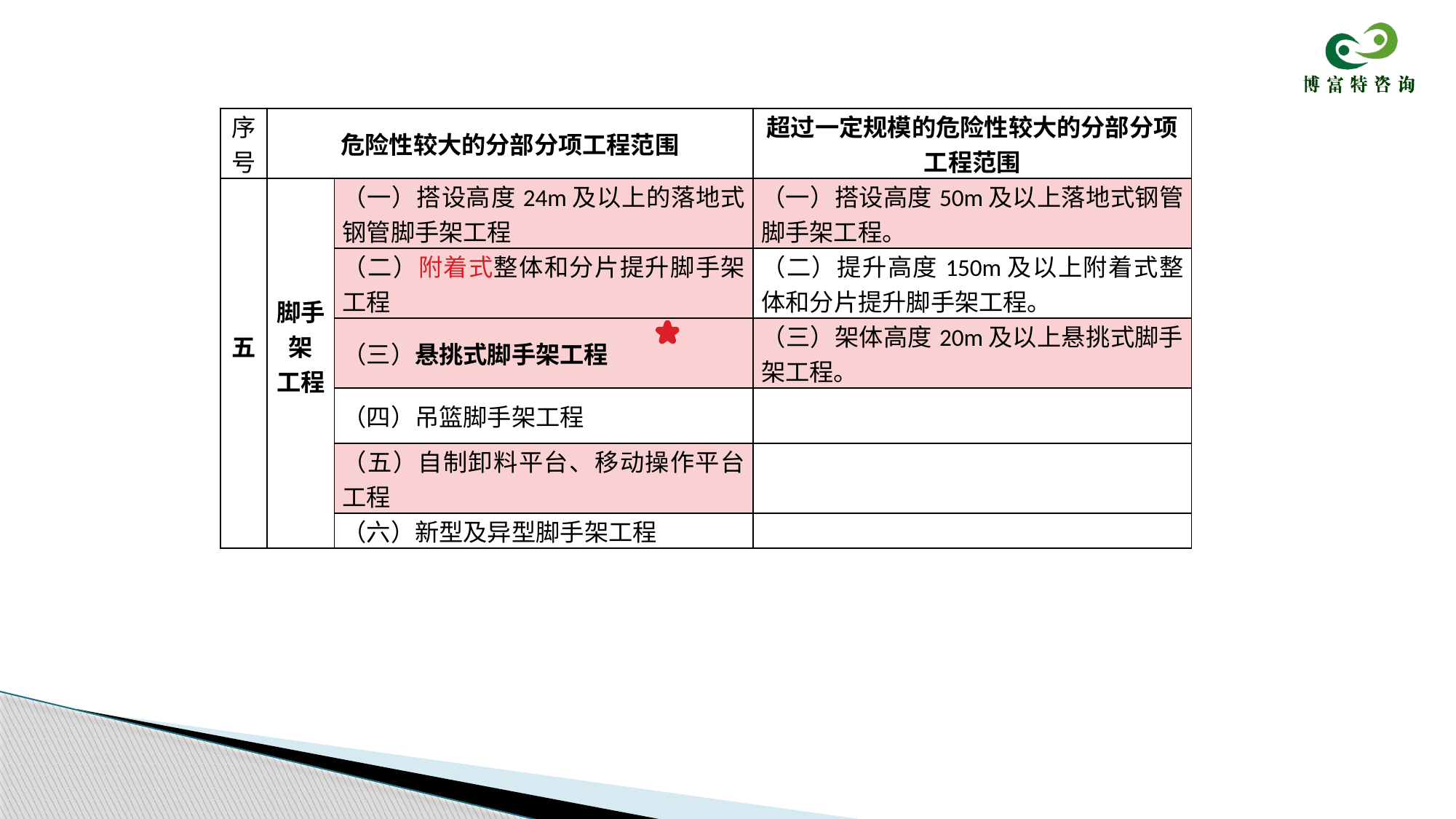

| 序号 | 危险性较大的分部分项工程范围 |  | 超过一定规模的危险性较大的分部分项工程范围 |
| --- | --- | --- | --- |
| 五 | 脚手架 工程 | （一）搭设高度24m及以上的落地式钢管脚手架工程 | （一）搭设高度50m及以上落地式钢管脚手架工程。 |
|  |  | （二）附着式整体和分片提升脚手架工程 | （二）提升高度150m及以上附着式整体和分片提升脚手架工程。 |
|  |  | （三）悬挑式脚手架工程 | （三）架体高度20m及以上悬挑式脚手架工程。 |
|  |  | （四）吊篮脚手架工程 |  |
|  |  | （五）自制卸料平台、移动操作平台工程 |  |
|  |  | （六）新型及异型脚手架工程 |  |